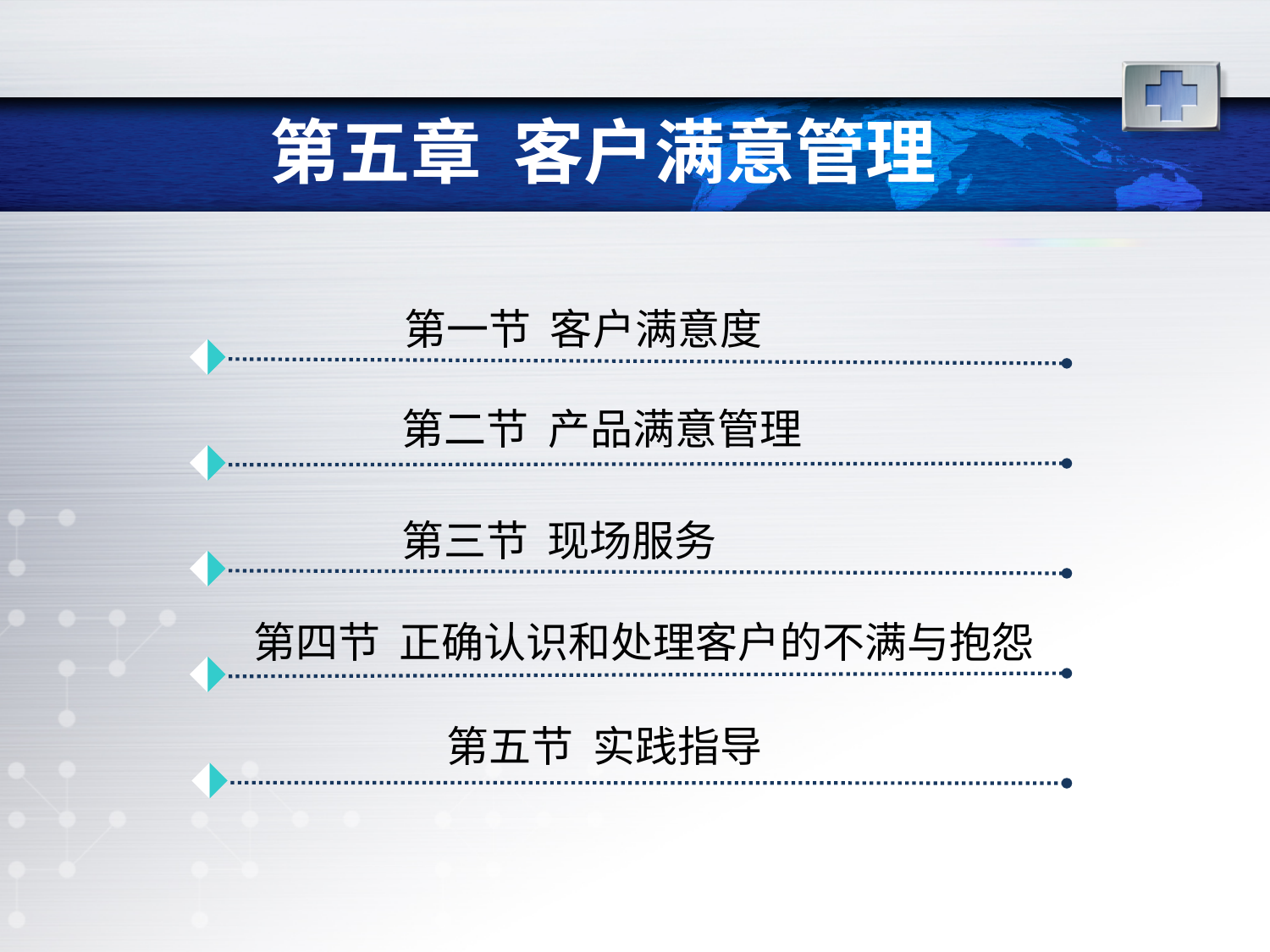

# 第五章  客户满意管理
第一节  客户满意度

第二节  产品满意管理

第三节  现场服务

第四节  正确认识和处理客户的不满与抱怨

第五节  实践指导